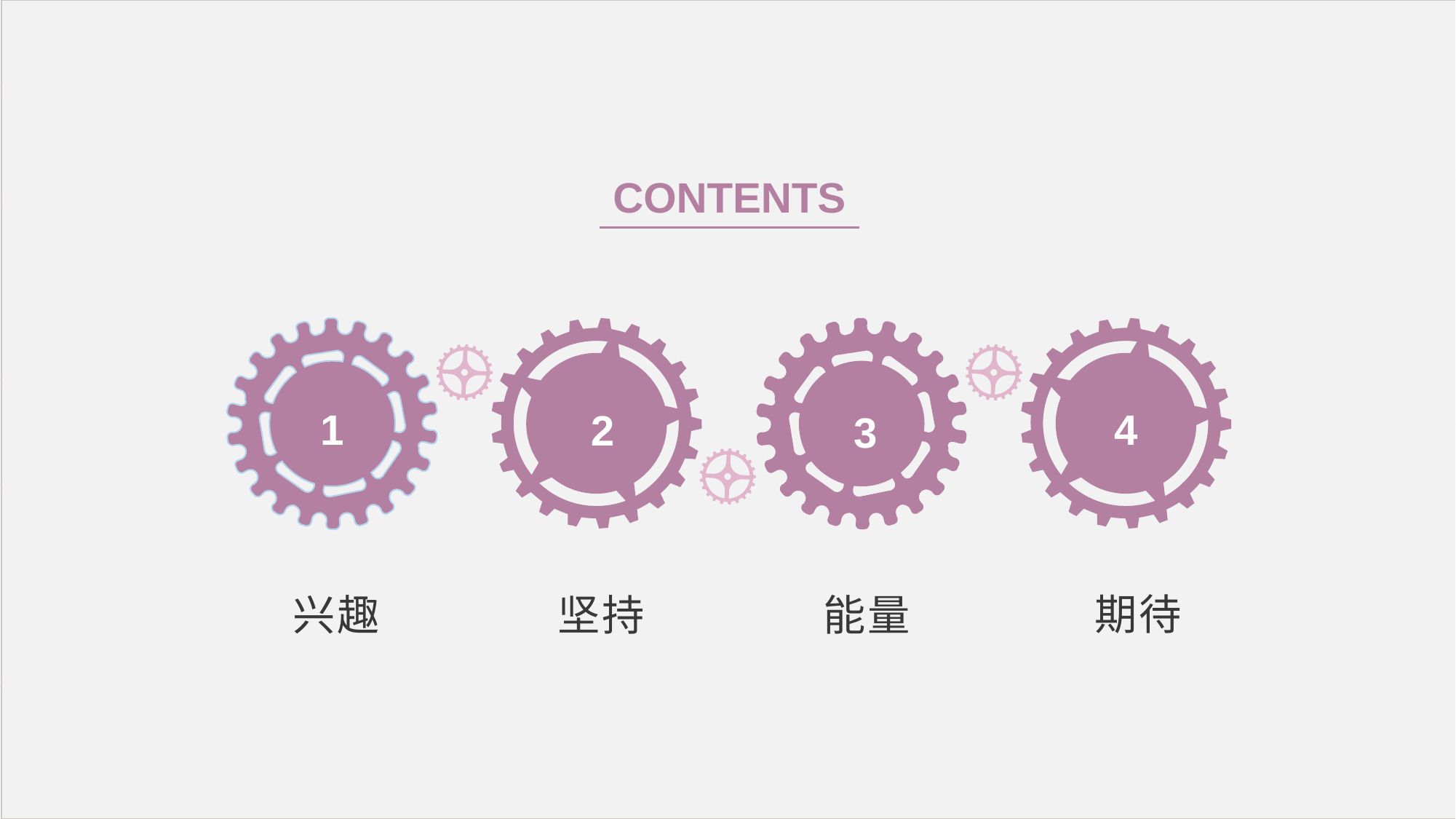

CONTENTS

4
1
2
3

期待
坚持
兴趣
能量